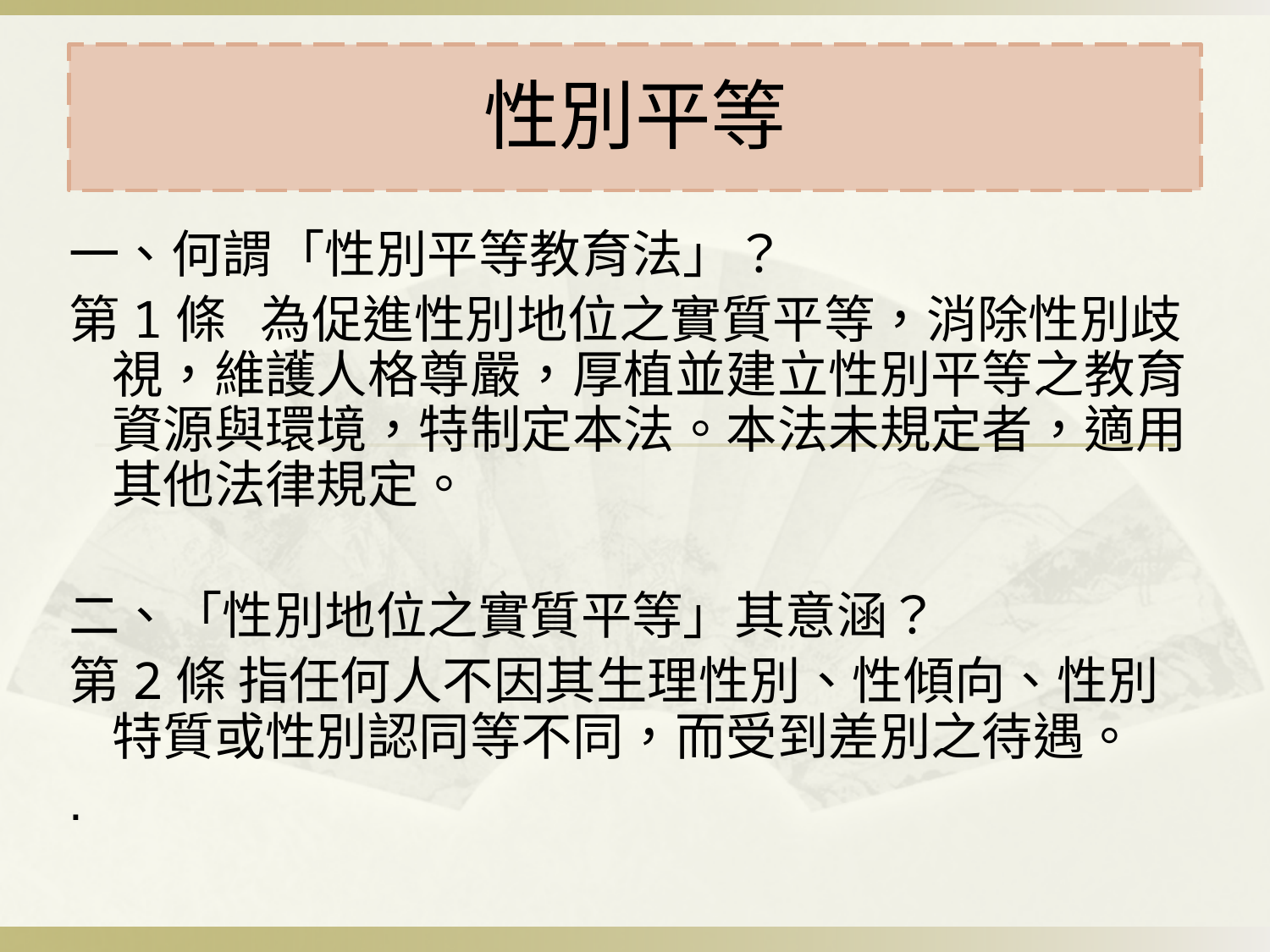

# 性別平等
一、何謂「性別平等教育法」？
第1條   為促進性別地位之實質平等，消除性別歧視，維護人格尊嚴，厚植並建立性別平等之教育資源與環境，特制定本法。本法未規定者，適用其他法律規定。

二、「性別地位之實質平等」其意涵？
第2條 指任何人不因其生理性別、性傾向、性別特質或性別認同等不同，而受到差別之待遇。
.